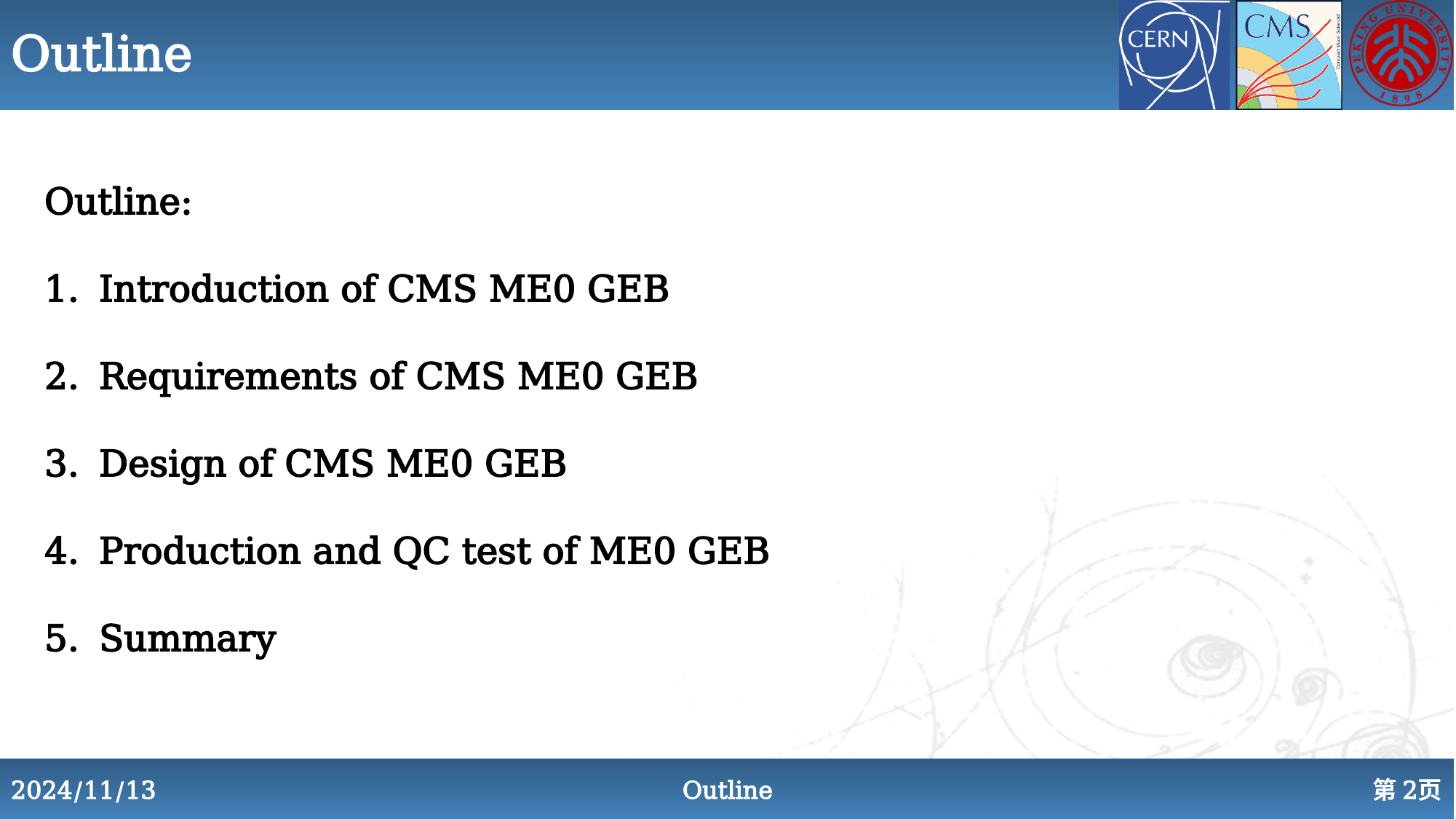

# Outline
Outline:

Introduction of CMS ME0 GEB

Requirements of CMS ME0 GEB

Design of CMS ME0 GEB

Production and QC test of ME0 GEB

Summary
2024/11/13
Outline
第2页